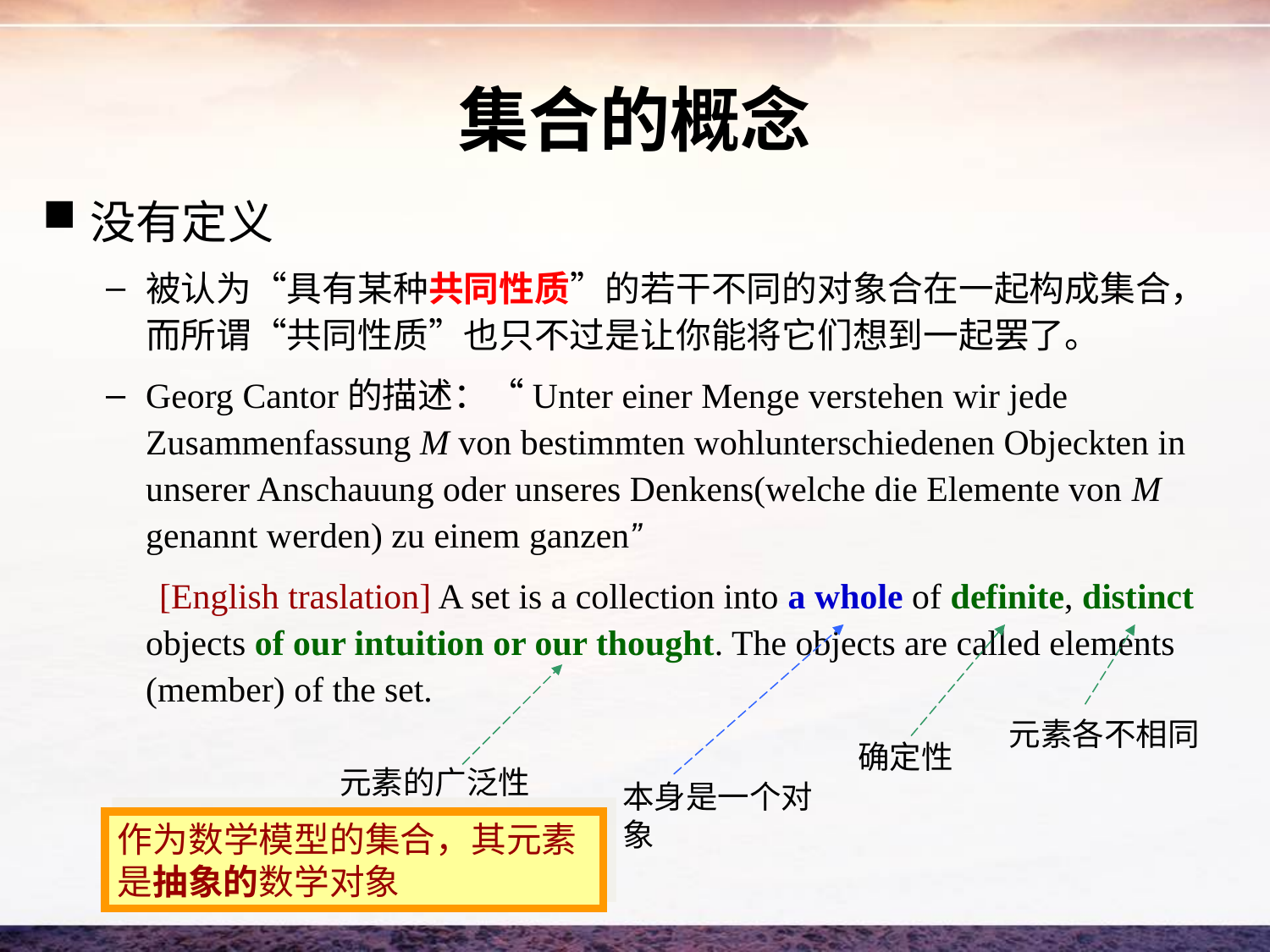

# 集合的概念
没有定义
被认为“具有某种共同性质”的若干不同的对象合在一起构成集合，而所谓“共同性质”也只不过是让你能将它们想到一起罢了。
Georg Cantor的描述：“Unter einer Menge verstehen wir jede Zusammenfassung M von bestimmten wohlunterschiedenen Objeckten in unserer Anschauung oder unseres Denkens(welche die Elemente von M genannt werden) zu einem ganzen”
      [English traslation] A set is a collection into a whole of definite, distinct objects of our intuition or our thought. The objects are called elements (member) of the set.

元素各不相同
确定性
元素的广泛性
本身是一个对象
作为数学模型的集合，其元素是抽象的数学对象